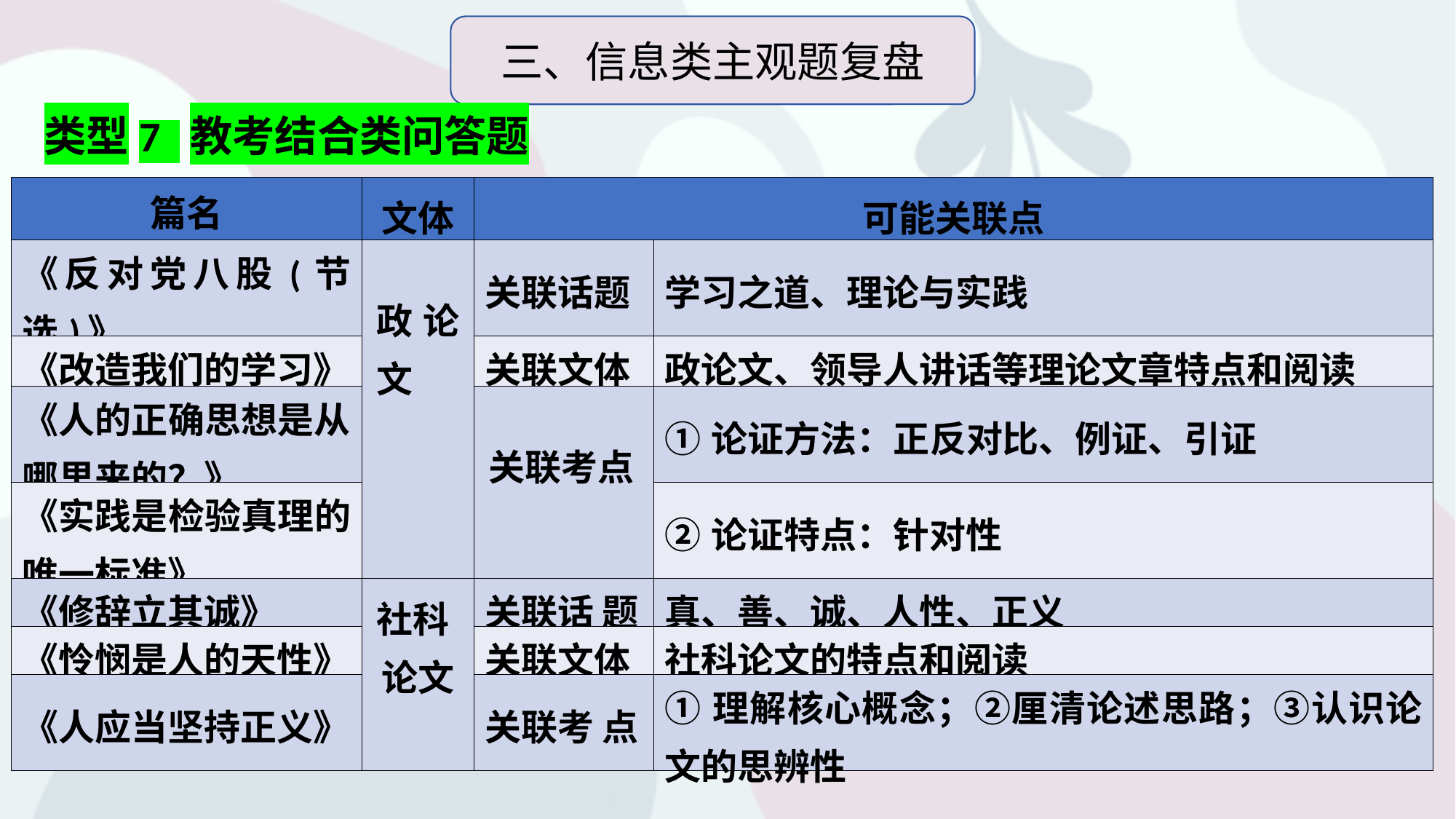

三、信息类主观题复盘
类型7  教考结合类问答题
| 篇名 | 文体 | 可能关联点 |  |
| --- | --- | --- | --- |
| 《反对党八股(节选)》 | 政论文 | 关联话题 | 学习之道、理论与实践 |
| 《改造我们的学习》 |  | 关联文体 | 政论文、领导人讲话等理论文章特点和阅读 |
| 《人的正确思想是从哪里来的？》 |  | 关联考点 | ①论证方法：正反对比、例证、引证 |
| 《实践是检验真理的唯一标准》 |  |  | ②论证特点：针对性 |
| 《修辞立其诚》 | 社科 论文 | 关联话 题 | 真、善、诚、人性、正义 |
| 《怜悯是人的天性》 |  | 关联文体 | 社科论文的特点和阅读 |
| 《人应当坚持正义》 |  | 关联考 点 | ①理解核心概念；②厘清论述思路；③认识论文的思辨性 |